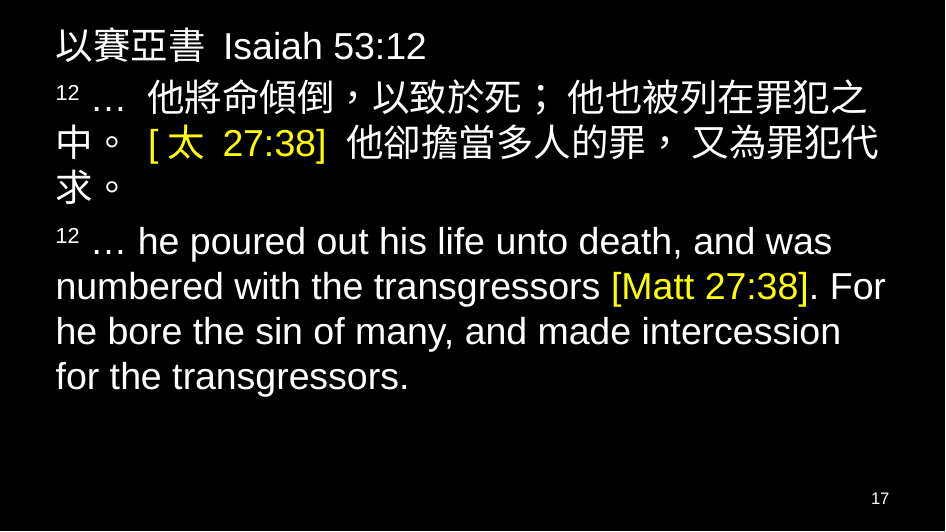

以賽亞書 Isaiah 53:12
12 … 他將命傾倒，以致於死； 他也被列在罪犯之中。 [太 27:38] 他卻擔當多人的罪， 又為罪犯代求。
12 … he poured out his life unto death, and was numbered with the transgressors [Matt 27:38]. For he bore the sin of many, and made intercession for the transgressors.
17